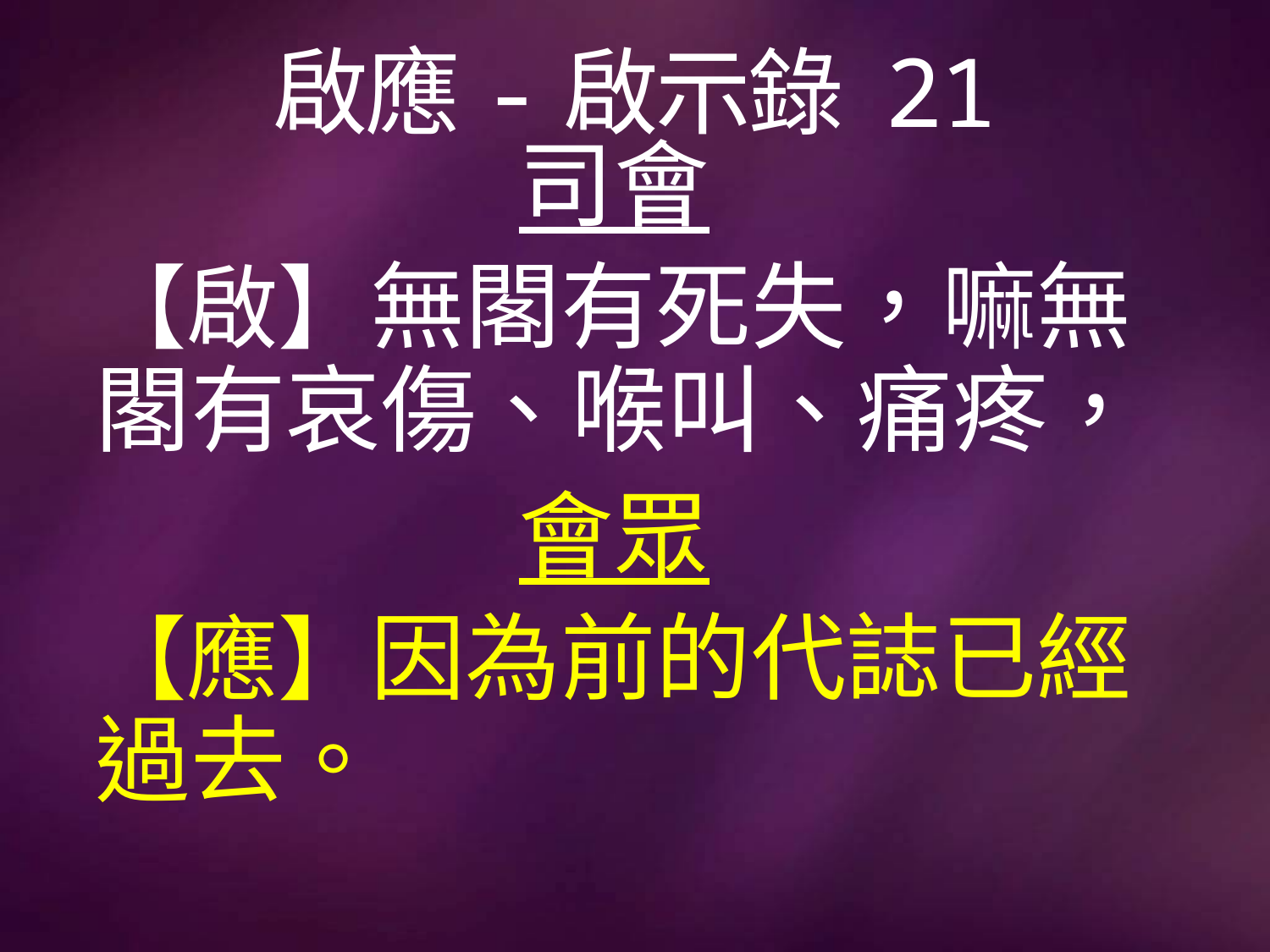

# 啟應-啟示錄 21
司會
【啟】無閣有死失，嘛無閣有哀傷、喉叫、痛疼，

會眾
【應】因為前的代誌已經過去。